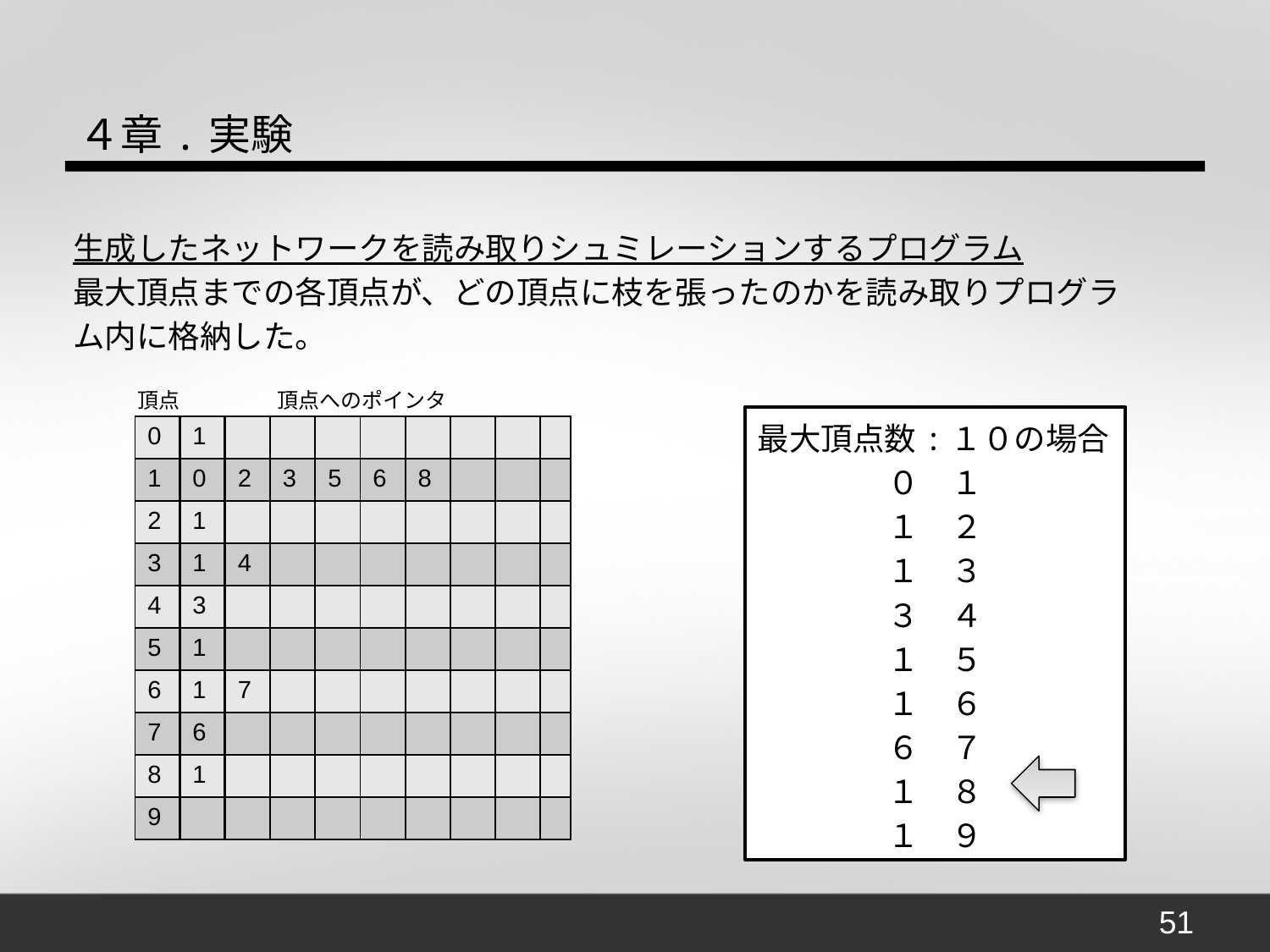

４章.実験
生成したネットワークを読み取りシュミレーションするプログラム
最大頂点までの各頂点が、どの頂点に枝を張ったのかを読み取りプログラム内に格納した。
頂点
頂点へのポインタ
最大頂点数:１０の場合
０　１
１　２
１　３
３　４
１　５
１　６
６　７
１　８
１　９
| 0 | 1 |  |  |  |  |  |  |  |  |
| --- | --- | --- | --- | --- | --- | --- | --- | --- | --- |
| 1 | 0 | 2 | 3 | 5 | 6 | 8 |  |  |  |
| 2 | 1 |  |  |  |  |  |  |  |  |
| 3 | 1 | 4 |  |  |  |  |  |  |  |
| 4 | 3 |  |  |  |  |  |  |  |  |
| 5 | 1 |  |  |  |  |  |  |  |  |
| 6 | 1 | 7 |  |  |  |  |  |  |  |
| 7 | 6 |  |  |  |  |  |  |  |  |
| 8 | 1 |  |  |  |  |  |  |  |  |
| 9 |  |  |  |  |  |  |  |  |  |

51